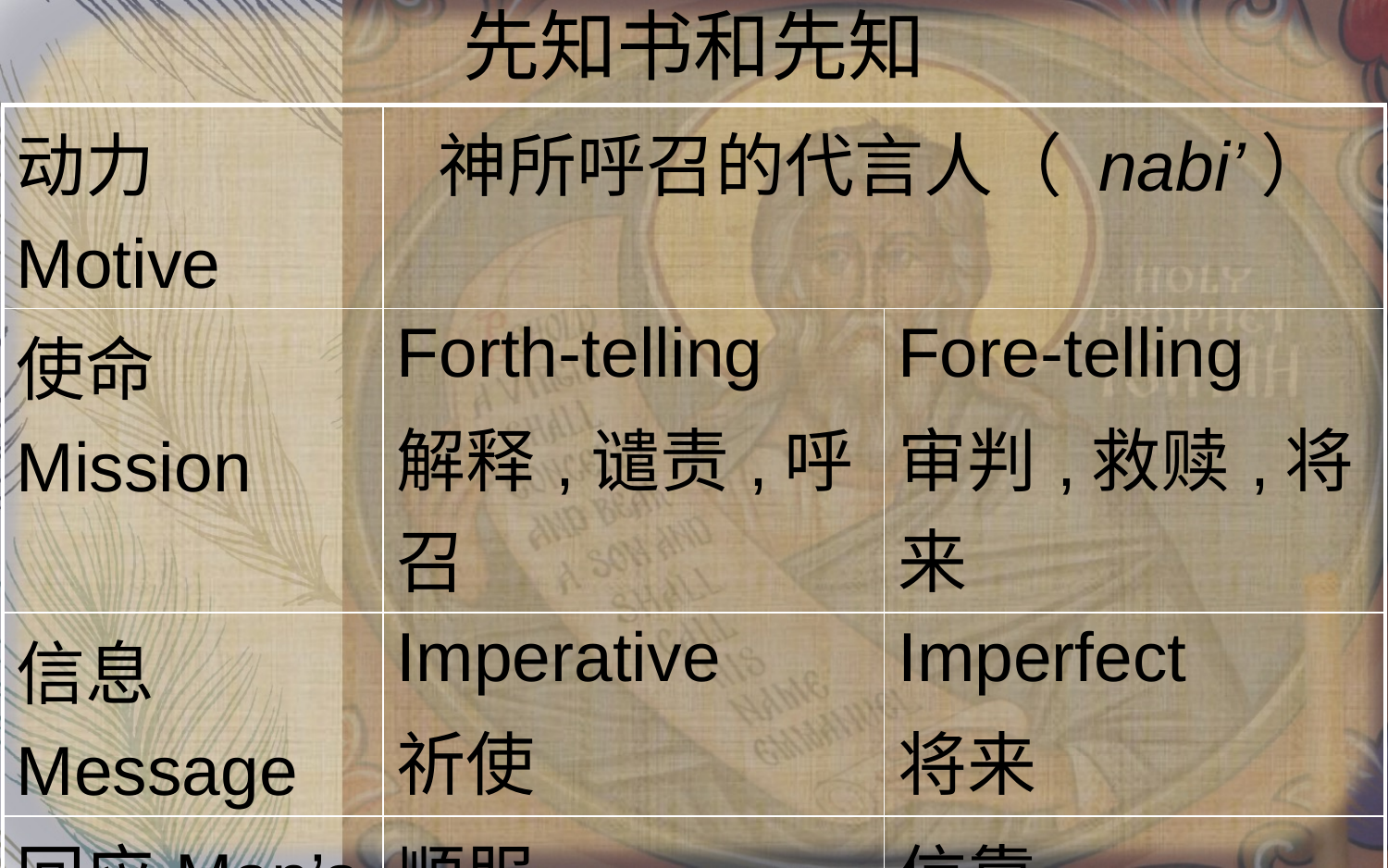

# 先知书和先知
| 动力 Motive | 神所呼召的代言人（ nabi’） |  |
| --- | --- | --- |
| 使命 Mission | Forth-telling 解释,谴责,呼召 | Fore-telling 审判,救赎,将来 |
| 信息 Message | Imperative 祈使 | Imperfect 将来 |
| 回应Man’s response | 顺服 | 信靠 |